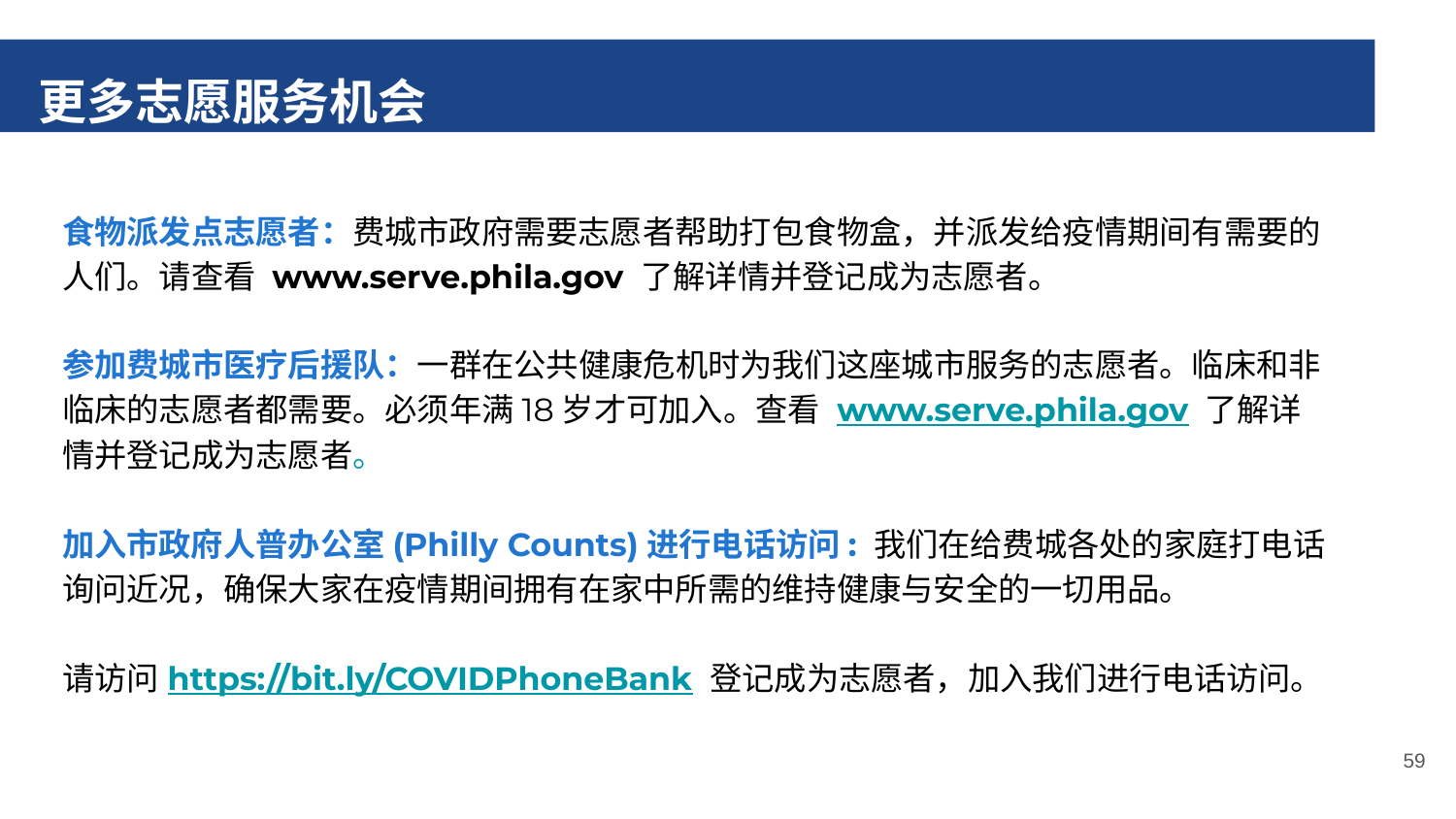

更多志愿服务机会

食物派发点志愿者：费城市政府需要志愿者帮助打包食物盒，并派发给疫情期间有需要的人们。请查看 www.serve.phila.gov 了解详情并登记成为志愿者。

参加费城市医疗后援队：一群在公共健康危机时为我们这座城市服务的志愿者。临床和非临床的志愿者都需要。必须年满18岁才可加入。查看 www.serve.phila.gov 了解详情并登记成为志愿者。

加入市政府人普办公室(Philly Counts)进行电话访问: 我们在给费城各处的家庭打电话询问近况，确保大家在疫情期间拥有在家中所需的维持健康与安全的一切用品。

请访问 https://bit.ly/COVIDPhoneBank 登记成为志愿者，加入我们进行电话访问。

59